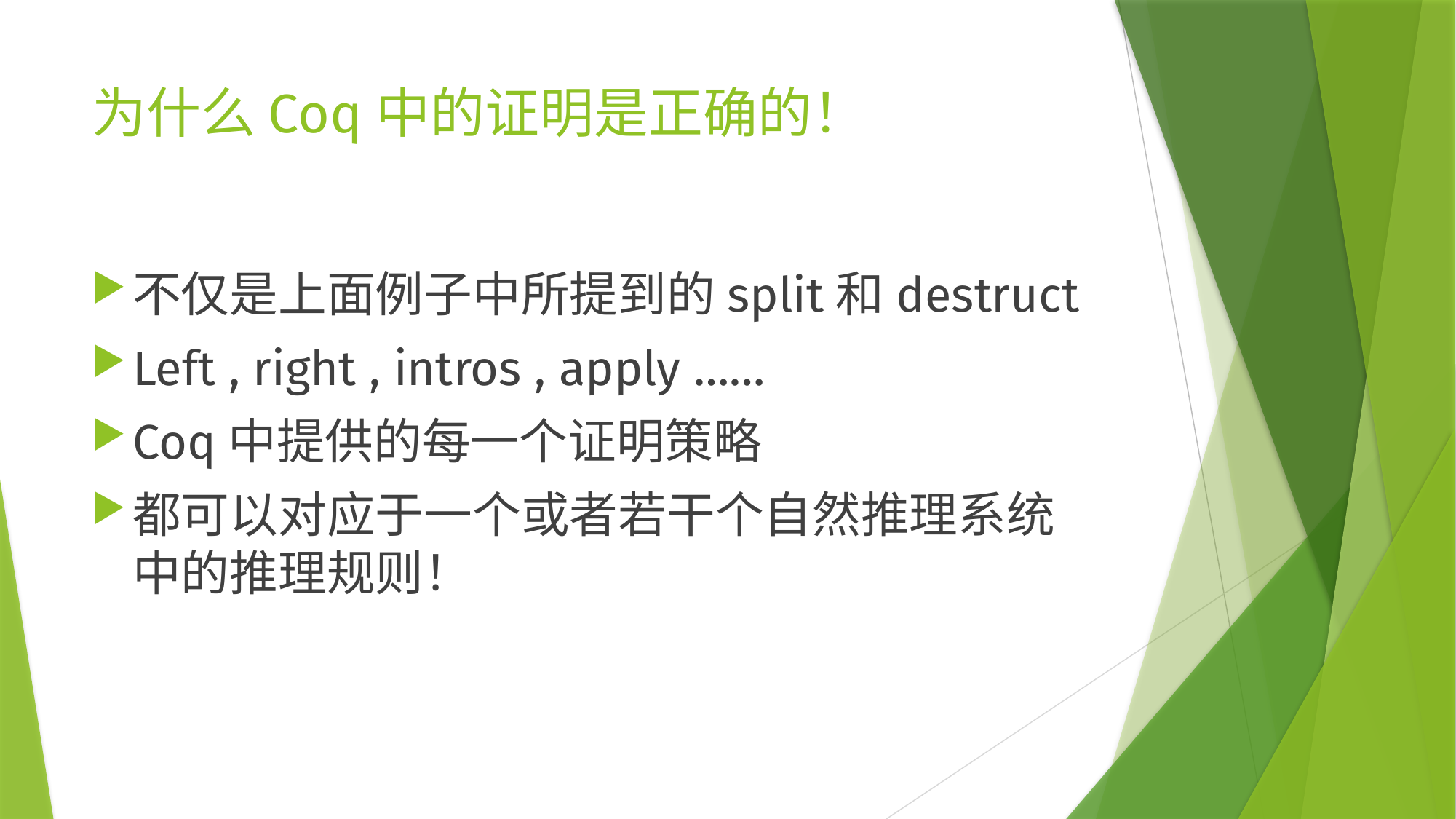

# 为什么Coq中的证明是正确的！
不仅是上面例子中所提到的split和destruct
Left , right , intros , apply ……
Coq中提供的每一个证明策略
都可以对应于一个或者若干个自然推理系统中的推理规则！